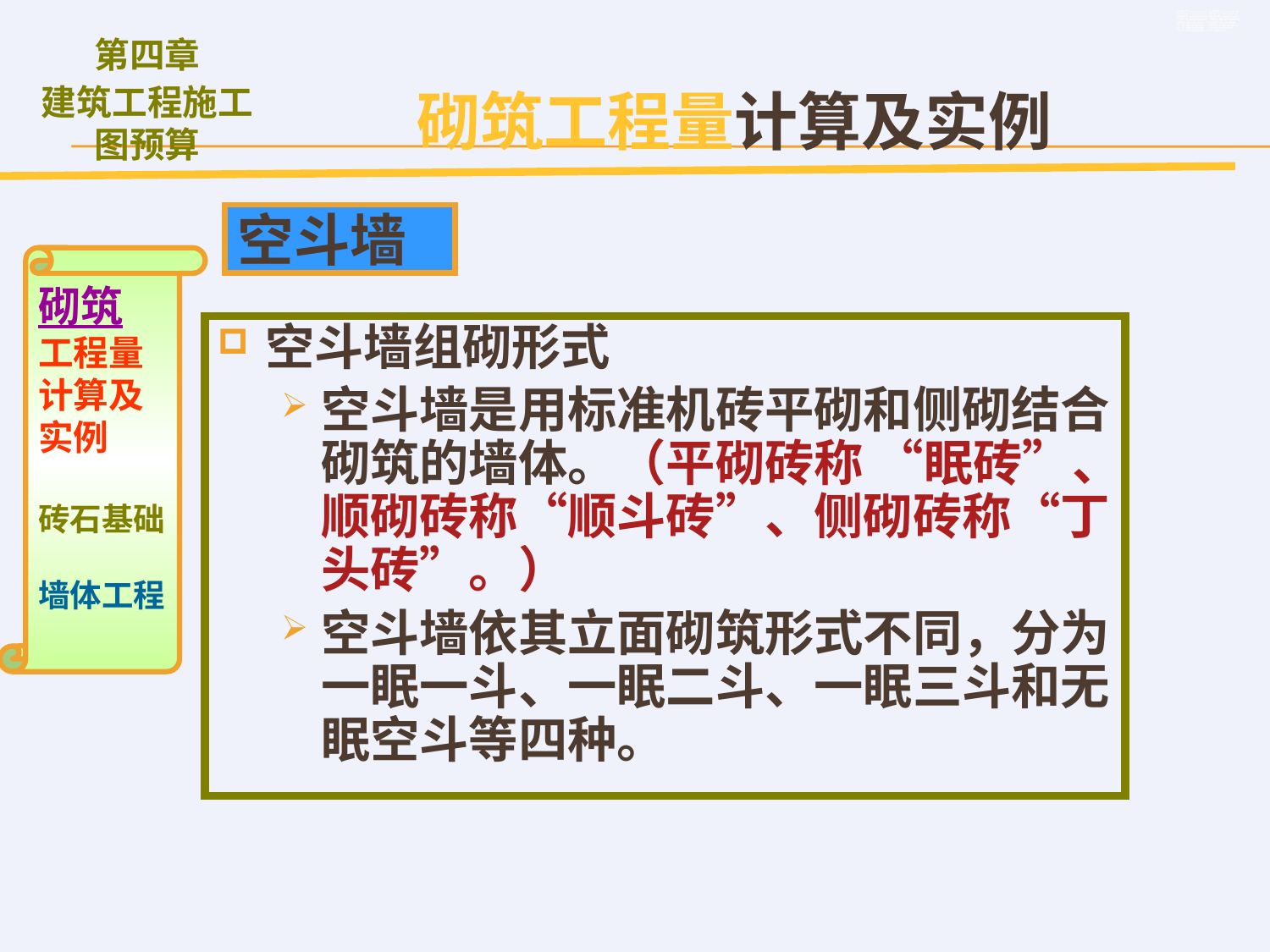

砌筑工程量计算及实例
空斗墙
砌筑
工程量计算及实例

砖石基础

墙体工程

空斗墙组砌形式
空斗墙是用标准机砖平砌和侧砌结合砌筑的墙体。（平砌砖称 “眠砖”、顺砌砖称“顺斗砖”、侧砌砖称“丁头砖”。）
空斗墙依其立面砌筑形式不同，分为一眠一斗、一眠二斗、一眠三斗和无眠空斗等四种。
54